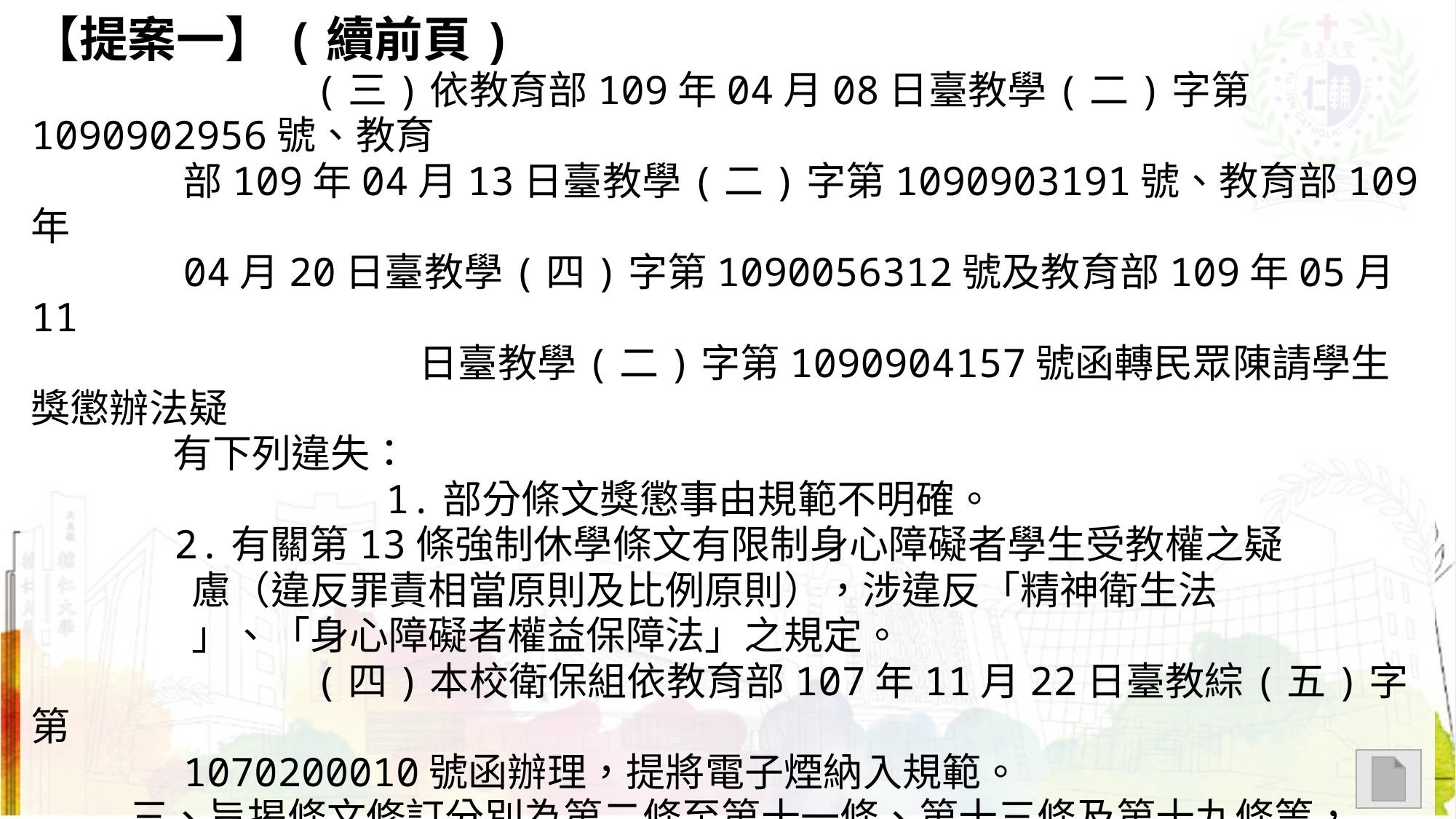

【提案一】(續前頁)
            (三)依教育部109年04月08日臺教學(二)字第1090902956號、教育
                部109年04月13日臺教學(二)字第1090903191號、教育部109年
                04月20日臺教學(四)字第1090056312號及教育部109年05月11
                日臺教學(二)字第1090904157號函轉民眾陳請學生獎懲辦法疑
                有下列違失：
               1.部分條文獎懲事由規範不明確。
               2.有關第13條強制休學條文有限制身心障礙者學生受教權之疑
                 慮（違反罪責相當原則及比例原則），涉違反「精神衛生法
                 」、「身心障礙者權益保障法」之規定。
            (四)本校衛保組依教育部107年11月22日臺教綜(五)字第
                1070200010號函辦理，提將電子煙納入規範。
          三、旨揭條文修訂分別為第二條至第十一條、第十三條及第十九條等，
              內容詳如修正對照表。
辦    法：經本次學務會議修正通過後，並會請法務室提供法律意見後，提送校
          務會議審議修訂。
決    議：